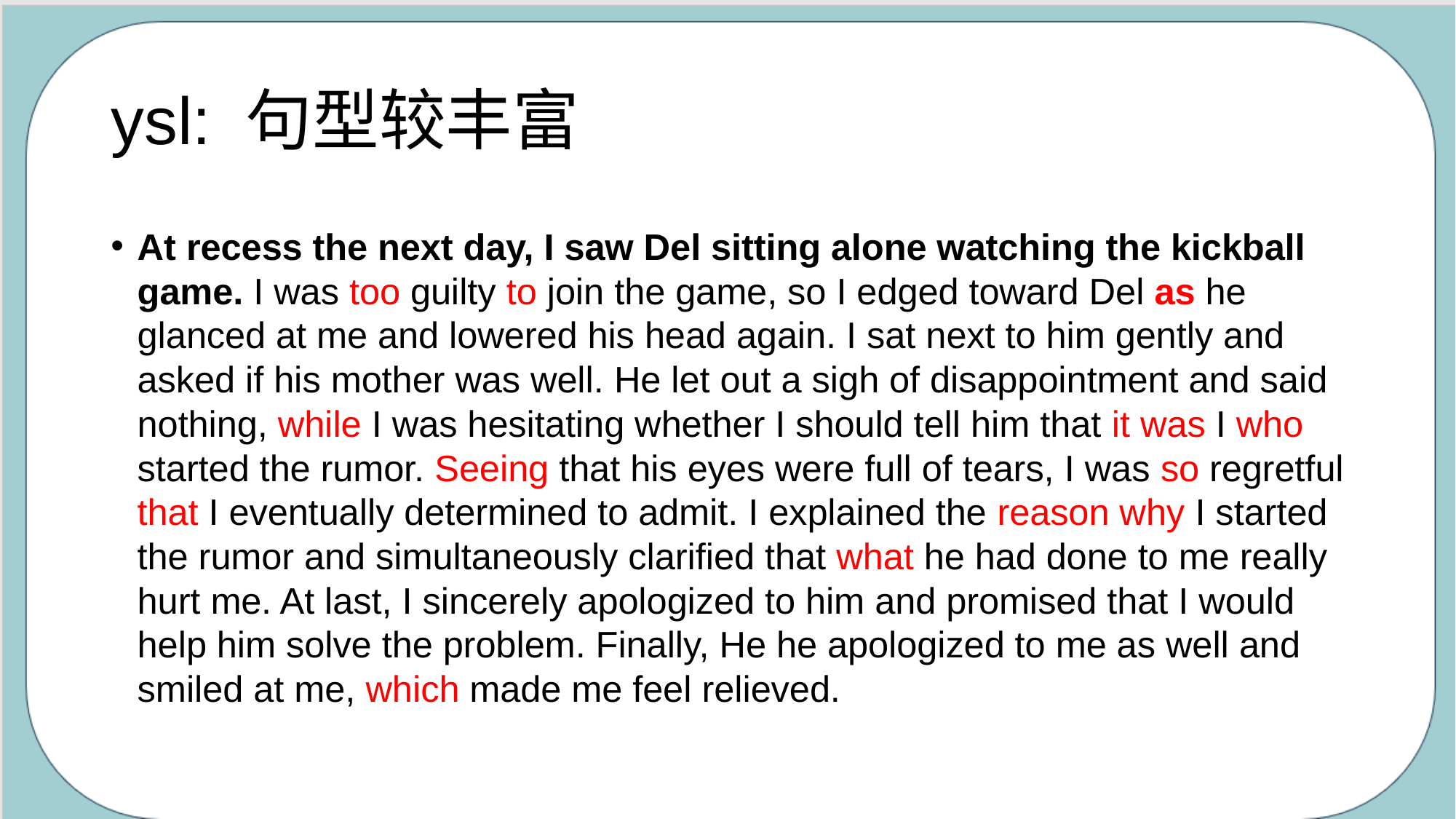

# ysl: 句型较丰富
At recess the next day, I saw Del sitting alone watching the kickball game. I was too guilty to join the game, so I edged toward Del as he glanced at me and lowered his head again. I sat next to him gently and asked if his mother was well. He let out a sigh of disappointment and said nothing, while I was hesitating whether I should tell him that it was I who started the rumor. Seeing that his eyes were full of tears, I was so regretful that I eventually determined to admit. I explained the reason why I started the rumor and simultaneously clarified that what he had done to me really hurt me. At last, I sincerely apologized to him and promised that I would help him solve the problem. Finally, He he apologized to me as well and smiled at me, which made me feel relieved.